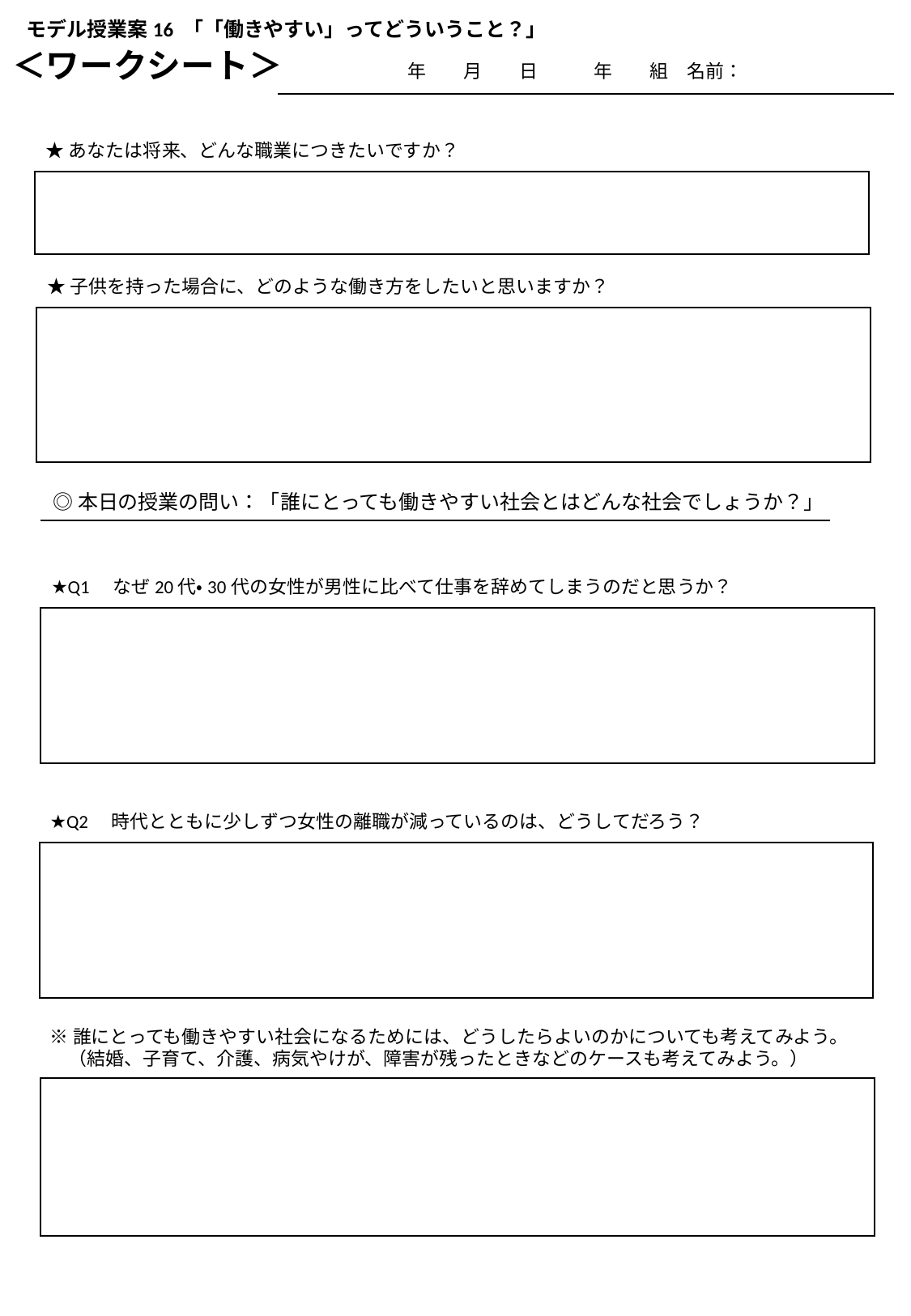

＜ワークシート＞　　　　年　　月　　日　　　年　　組　名前：

モデル授業案16 「「働きやすい」ってどういうこと？」
★あなたは将来、どんな職業につきたいですか？

★子供を持った場合に、どのような働き方をしたいと思いますか？

◎本日の授業の問い：「誰にとっても働きやすい社会とはどんな社会でしょうか？」
★Q1　なぜ20代・30代の女性が男性に比べて仕事を辞めてしまうのだと思うか？

★Q2　時代とともに少しずつ女性の離職が減っているのは、どうしてだろう？

※誰にとっても働きやすい社会になるためには、どうしたらよいのかについても考えてみよう。
　（結婚、子育て、介護、病気やけが、障害が残ったときなどのケースも考えてみよう。）